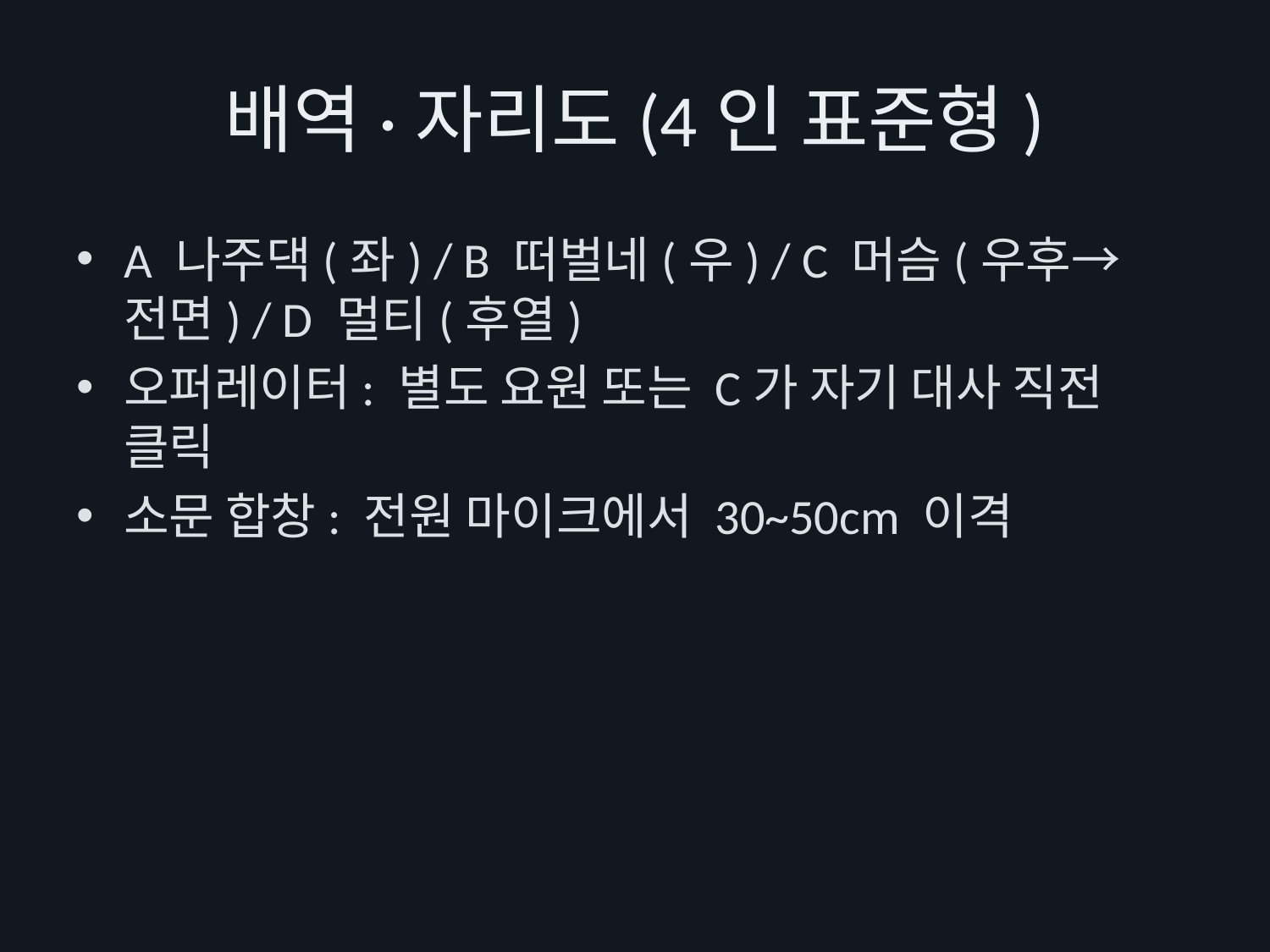

# 배역·자리도(4인 표준형)
A 나주댁(좌) / B 떠벌네(우) / C 머슴(우후→전면) / D 멀티(후열)
오퍼레이터: 별도 요원 또는 C가 자기 대사 직전 클릭
소문 합창: 전원 마이크에서 30~50cm 이격